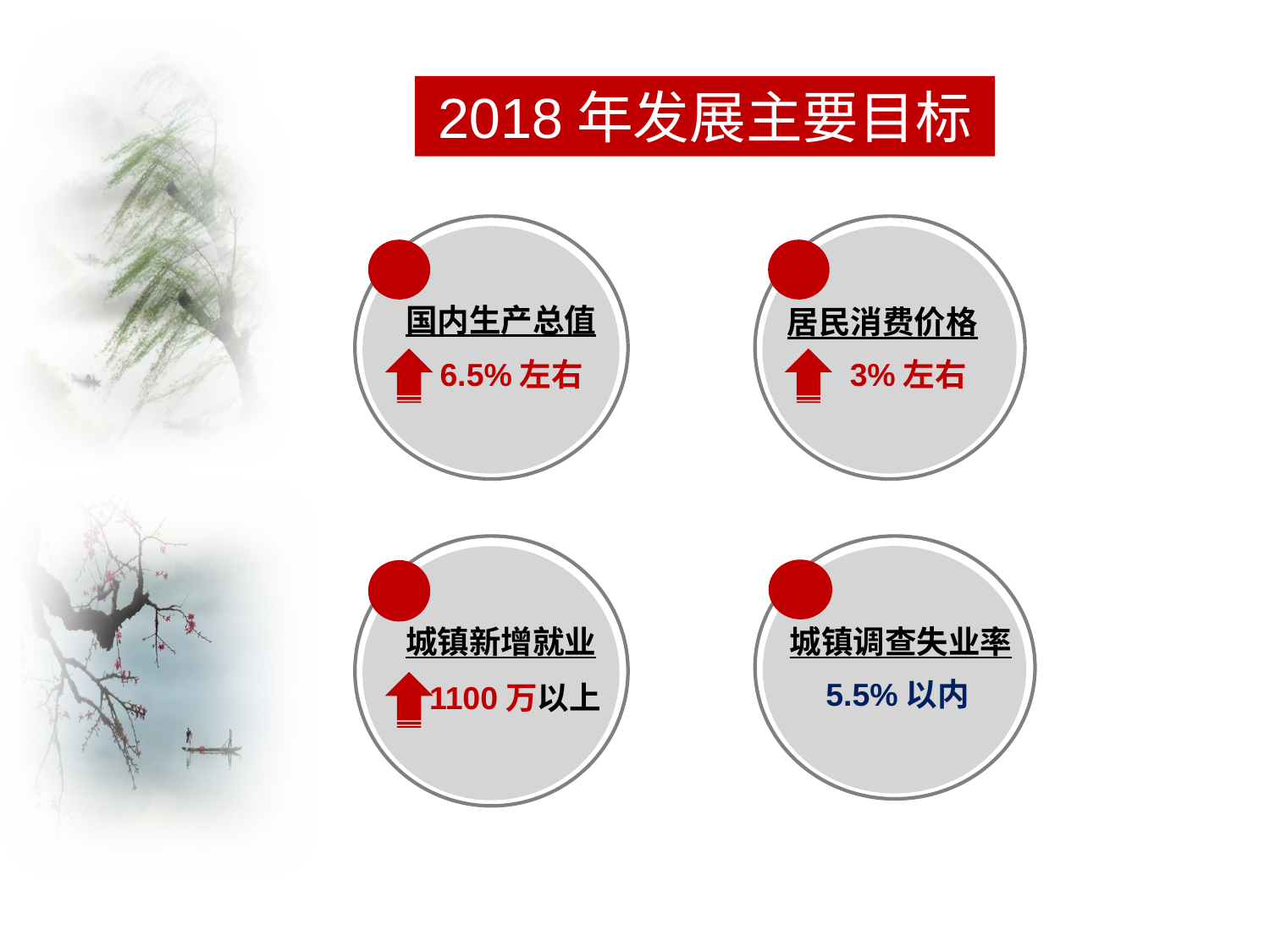

2018年发展主要目标

国内生产总值
6.5%左右

居民消费价格
3%左右

城镇新增就业
1100万以上

城镇调查失业率
5.5%以内